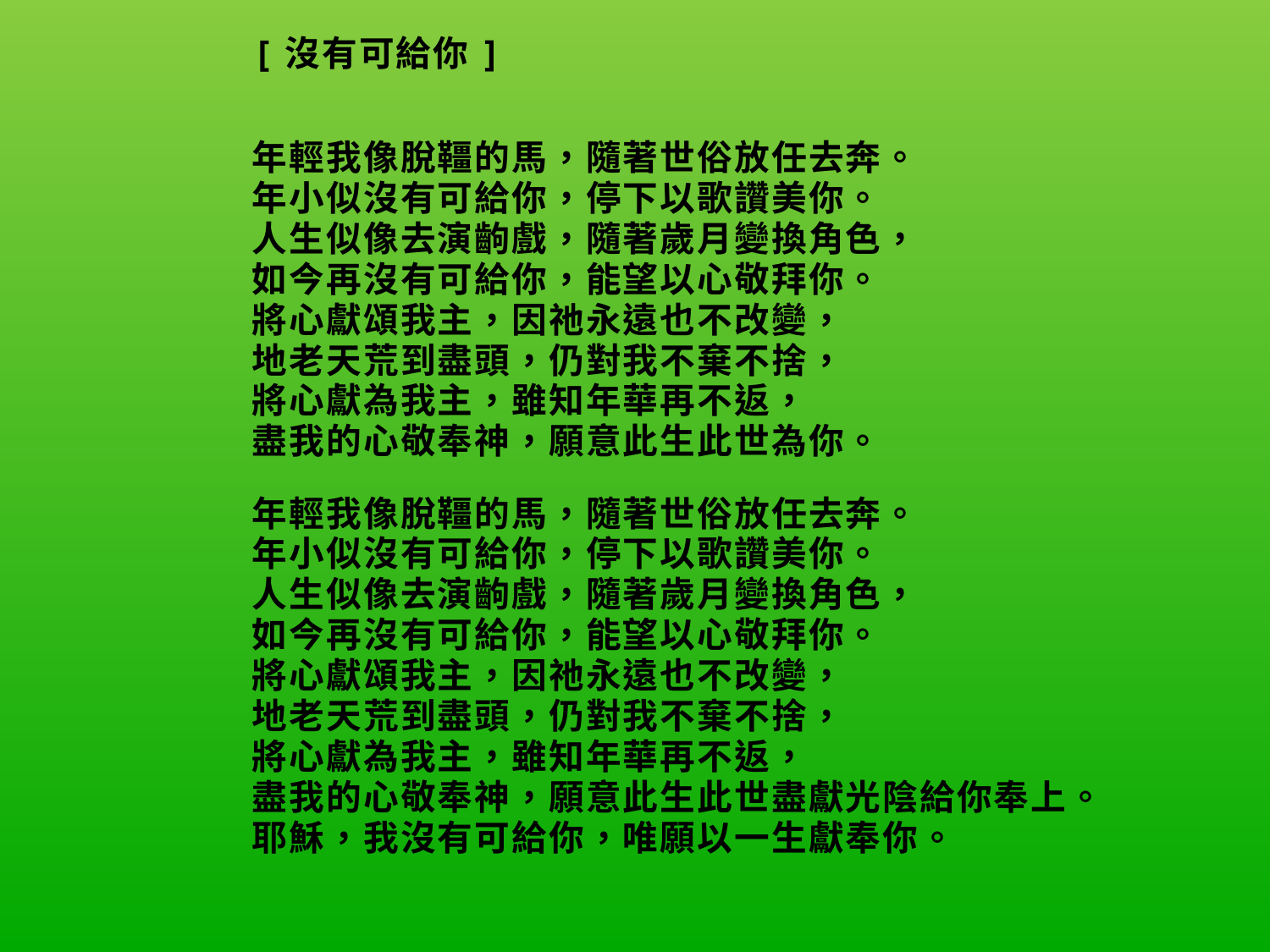

| [沒有可給你]     年輕我像脫韁的馬，隨著世俗放任去奔。 年小似沒有可給你，停下以歌讚美你。 人生似像去演齣戲，隨著歲月變換角色， 如今再沒有可給你，能望以心敬拜你。 將心獻頌我主，因祂永遠也不改變， 地老天荒到盡頭，仍對我不棄不捨， 將心獻為我主，雖知年華再不返， 盡我的心敬奉神，願意此生此世為你。   年輕我像脫韁的馬，隨著世俗放任去奔。 年小似沒有可給你，停下以歌讚美你。 人生似像去演齣戲，隨著歲月變換角色， 如今再沒有可給你，能望以心敬拜你。 將心獻頌我主，因祂永遠也不改變， 地老天荒到盡頭，仍對我不棄不捨， 將心獻為我主，雖知年華再不返， 盡我的心敬奉神，願意此生此世盡獻光陰給你奉上。 耶穌，我沒有可給你，唯願以一生獻奉你。 |
| --- |